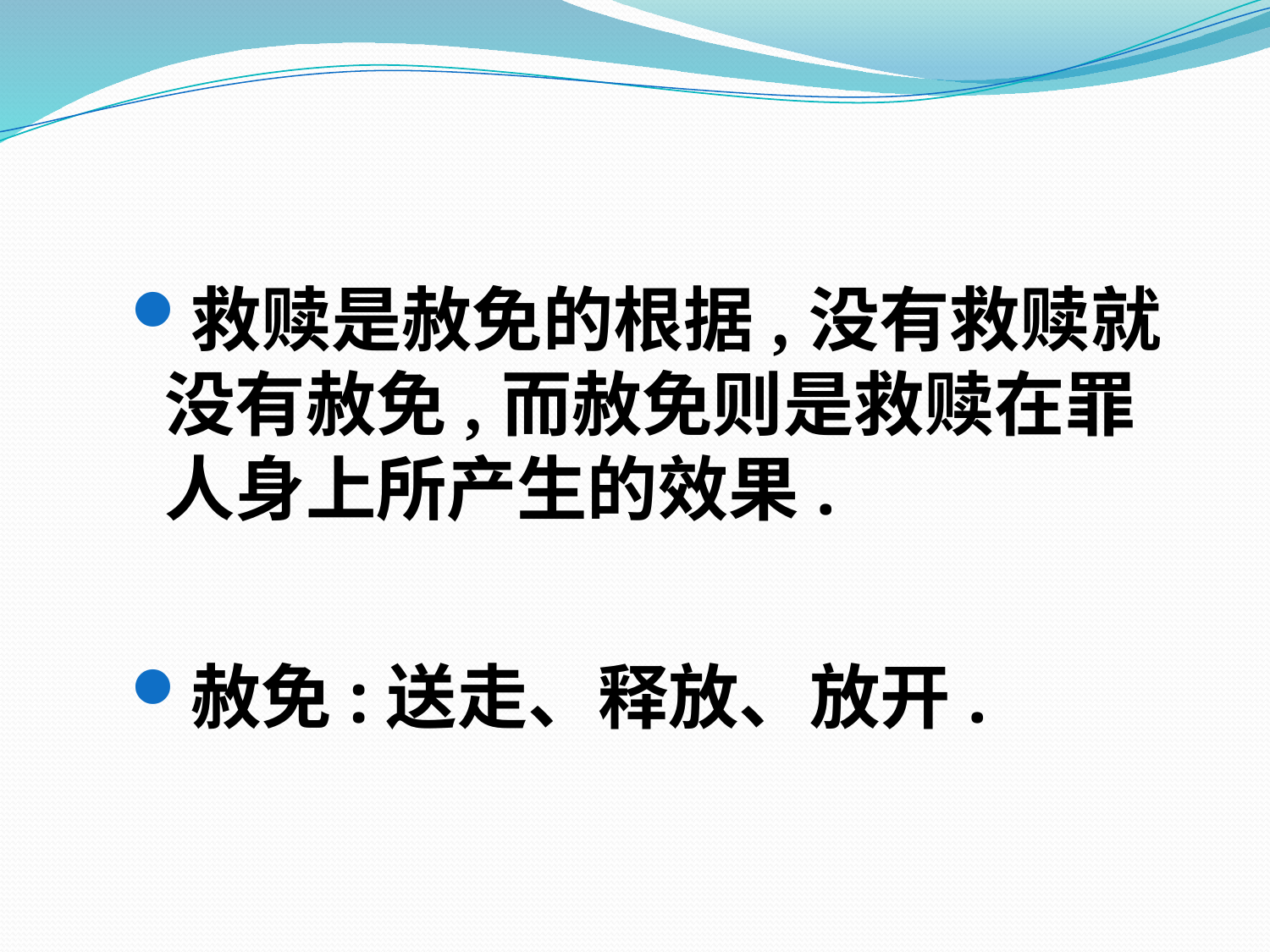

#
救赎是赦免的根据,没有救赎就没有赦免,而赦免则是救赎在罪人身上所产生的效果.

赦免:送走、释放、放开.